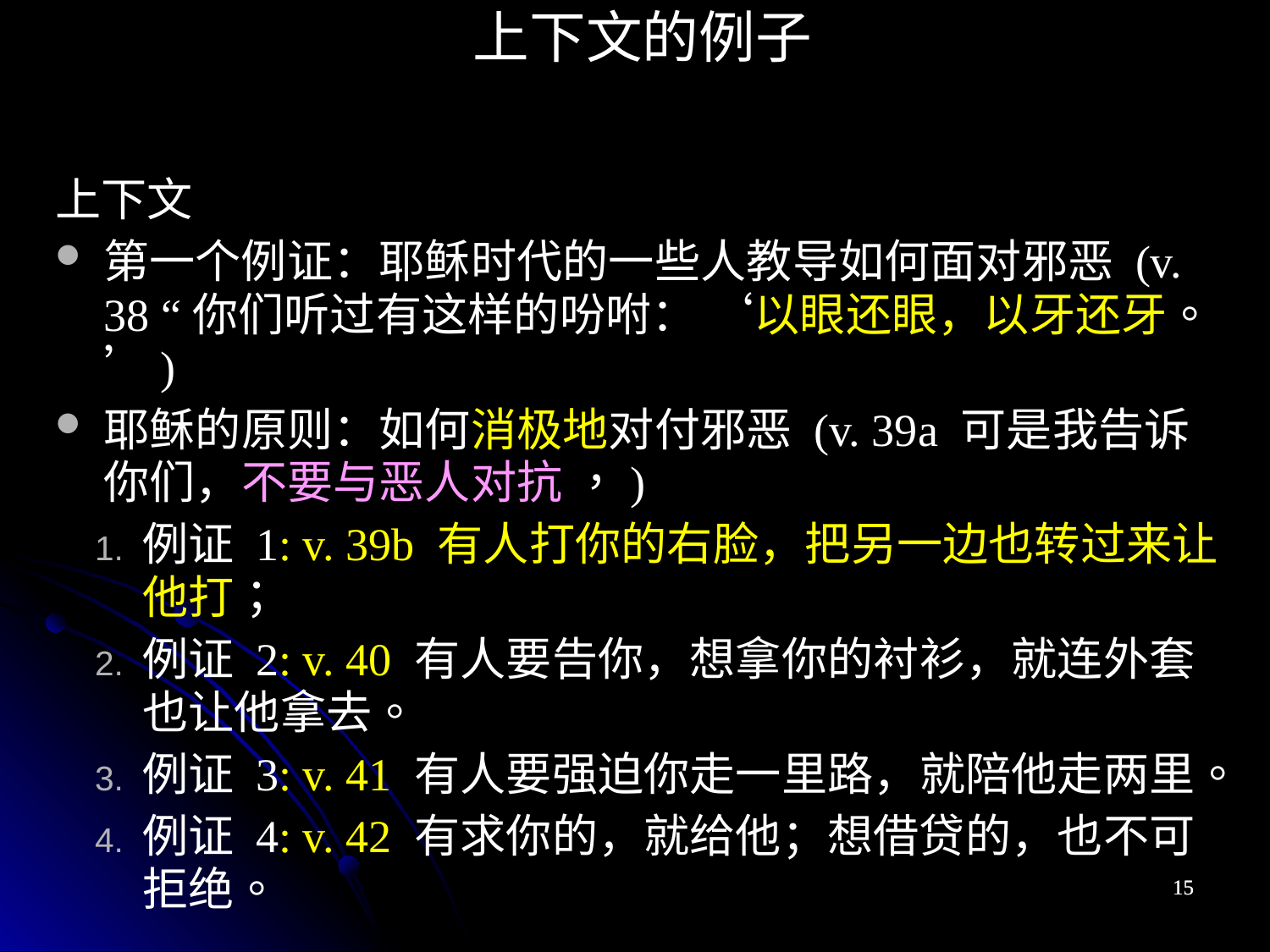

上下文的例子
上下文
第一个例证：耶稣时代的一些人教导如何面对邪恶 (v. 38 “你们听过有这样的吩咐： ‘以眼还眼，以牙还牙。’)
耶稣的原则：如何消极地对付邪恶 (v. 39a 可是我告诉你们，不要与恶人对抗 ，)
例证 1: v. 39b 有人打你的右脸，把另一边也转过来让他打；
例证 2: v. 40 有人要告你，想拿你的衬衫，就连外套也让他拿去。
例证 3: v. 41 有人要强迫你走一里路，就陪他走两里。
例证 4: v. 42 有求你的，就给他；想借贷的，也不可拒绝。
15
15